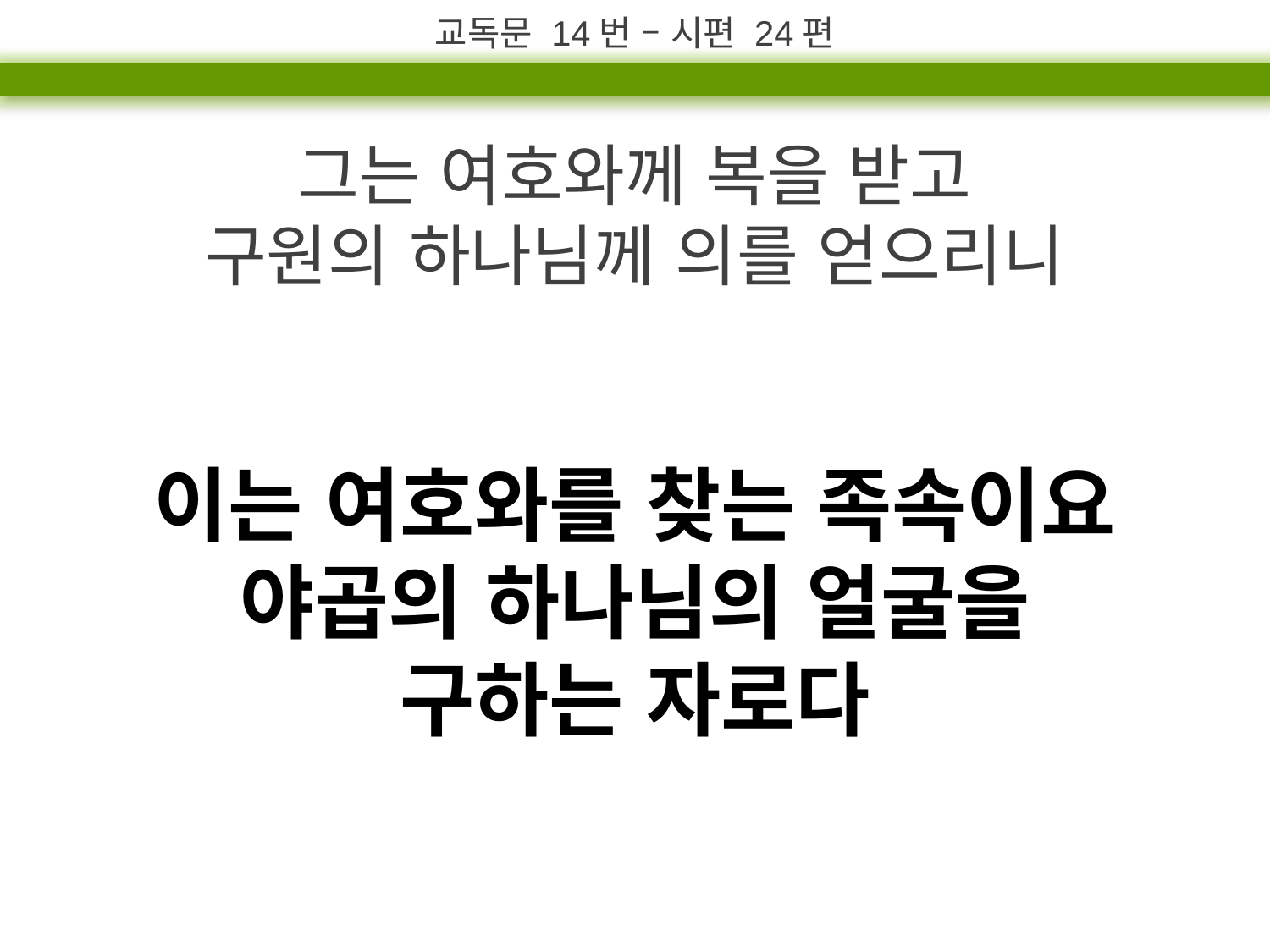

교독문 14번 – 시편 24편

그는 여호와께 복을 받고
구원의 하나님께 의를 얻으리니
이는 여호와를 찾는 족속이요
야곱의 하나님의 얼굴을
구하는 자로다